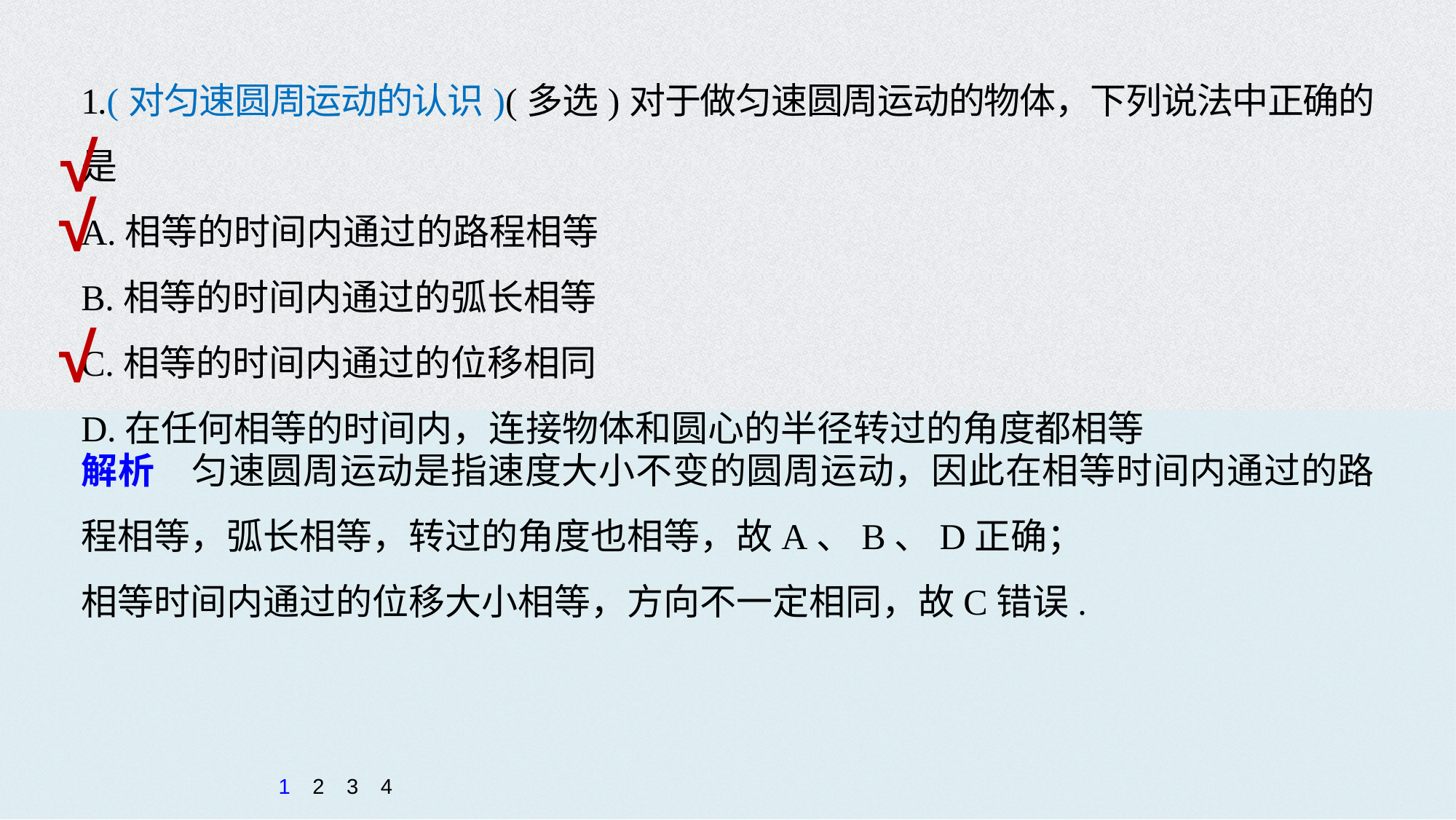

1.(对匀速圆周运动的认识)(多选)对于做匀速圆周运动的物体，下列说法中正确的是
A.相等的时间内通过的路程相等
B.相等的时间内通过的弧长相等
C.相等的时间内通过的位移相同
D.在任何相等的时间内，连接物体和圆心的半径转过的角度都相等
√
√
√
解析　匀速圆周运动是指速度大小不变的圆周运动，因此在相等时间内通过的路程相等，弧长相等，转过的角度也相等，故A、B、D正确；
相等时间内通过的位移大小相等，方向不一定相同，故C错误.
1
2
3
4